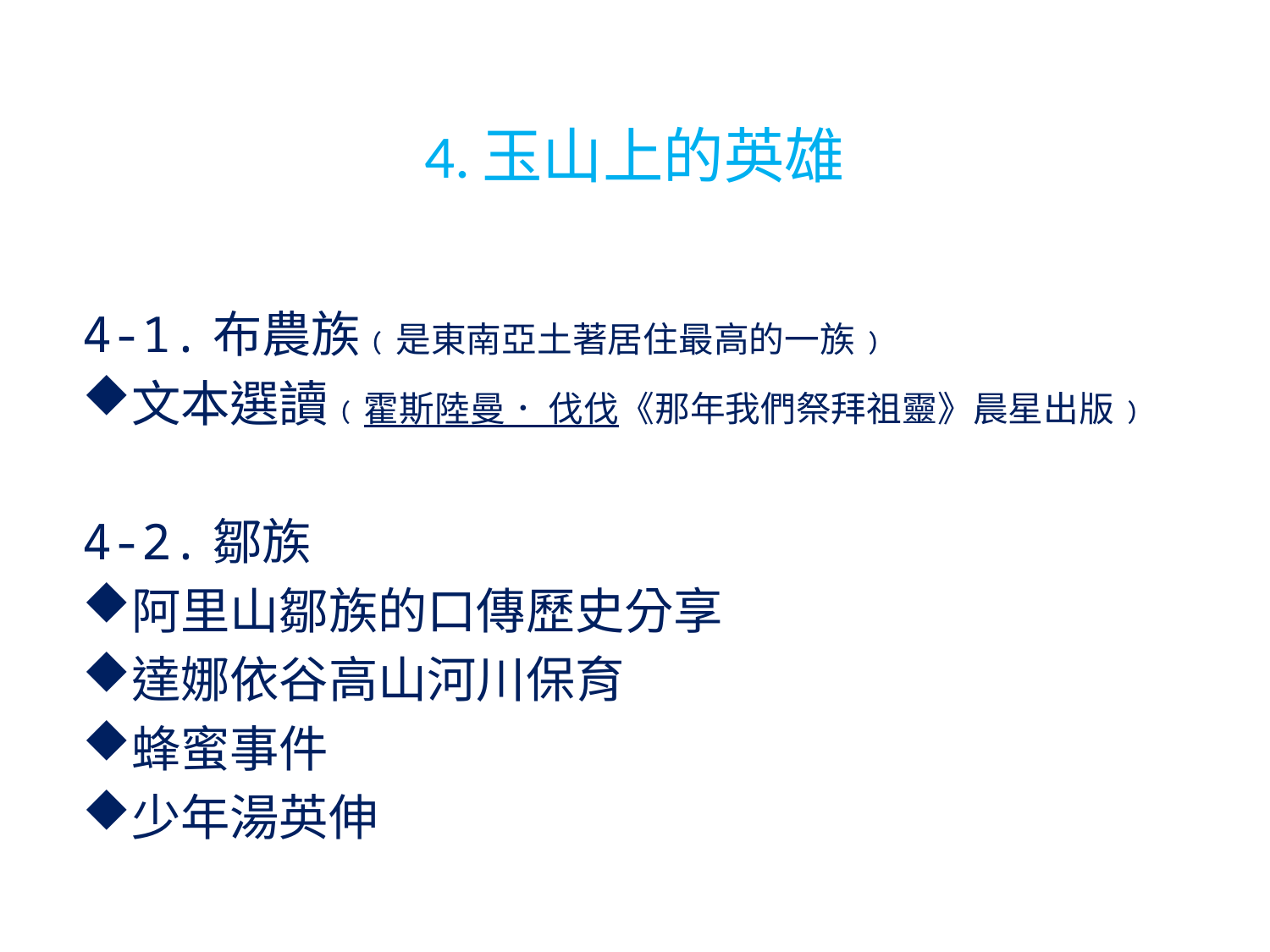

# 4.玉山上的英雄

4-1.布農族﹙是東南亞土著居住最高的一族﹚
文本選讀﹙霍斯陸曼． 伐伐《那年我們祭拜祖靈》晨星出版﹚

4-2.鄒族
阿里山鄒族的口傳歷史分享
達娜依谷高山河川保育
蜂蜜事件
少年湯英伸